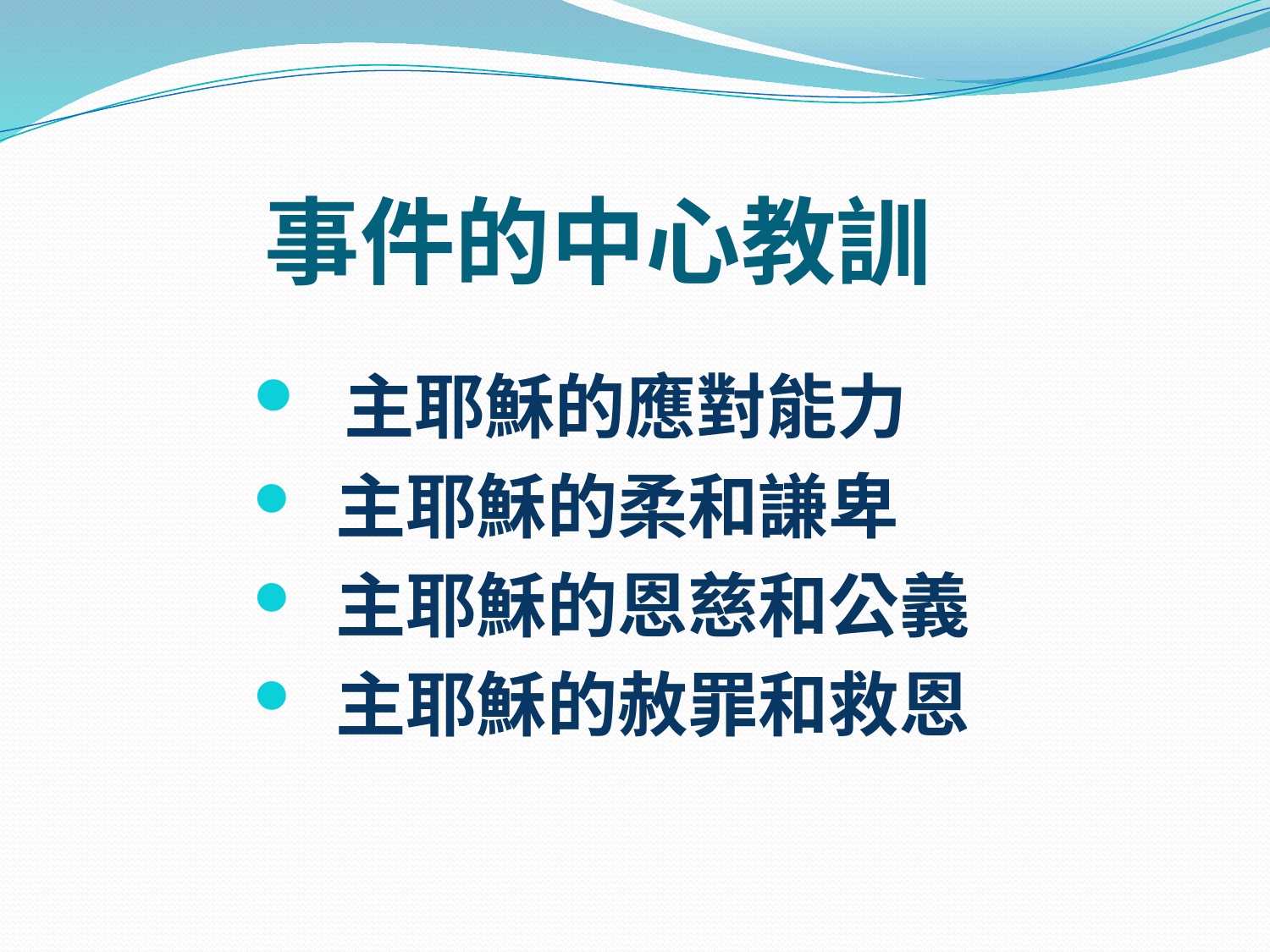

# 事件的中心教訓
 主耶穌的應對能力
 主耶穌的柔和謙卑
 主耶穌的恩慈和公義
 主耶穌的赦罪和救恩